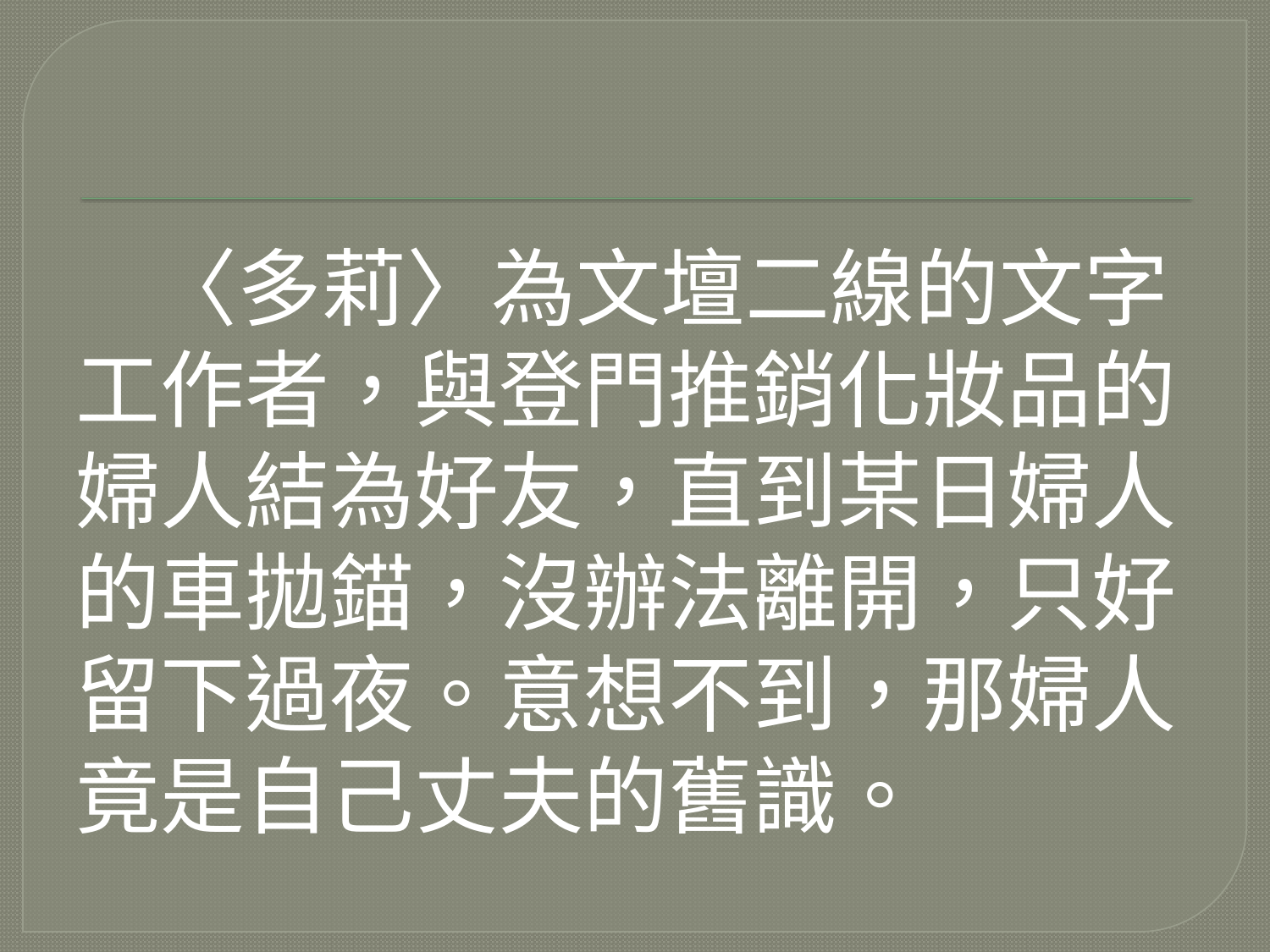

#
     〈多莉〉為文壇二線的文字工作者，與登門推銷化妝品的婦人結為好友，直到某日婦人的車拋錨，沒辦法離開，只好留下過夜。意想不到，那婦人竟是自己丈夫的舊識。